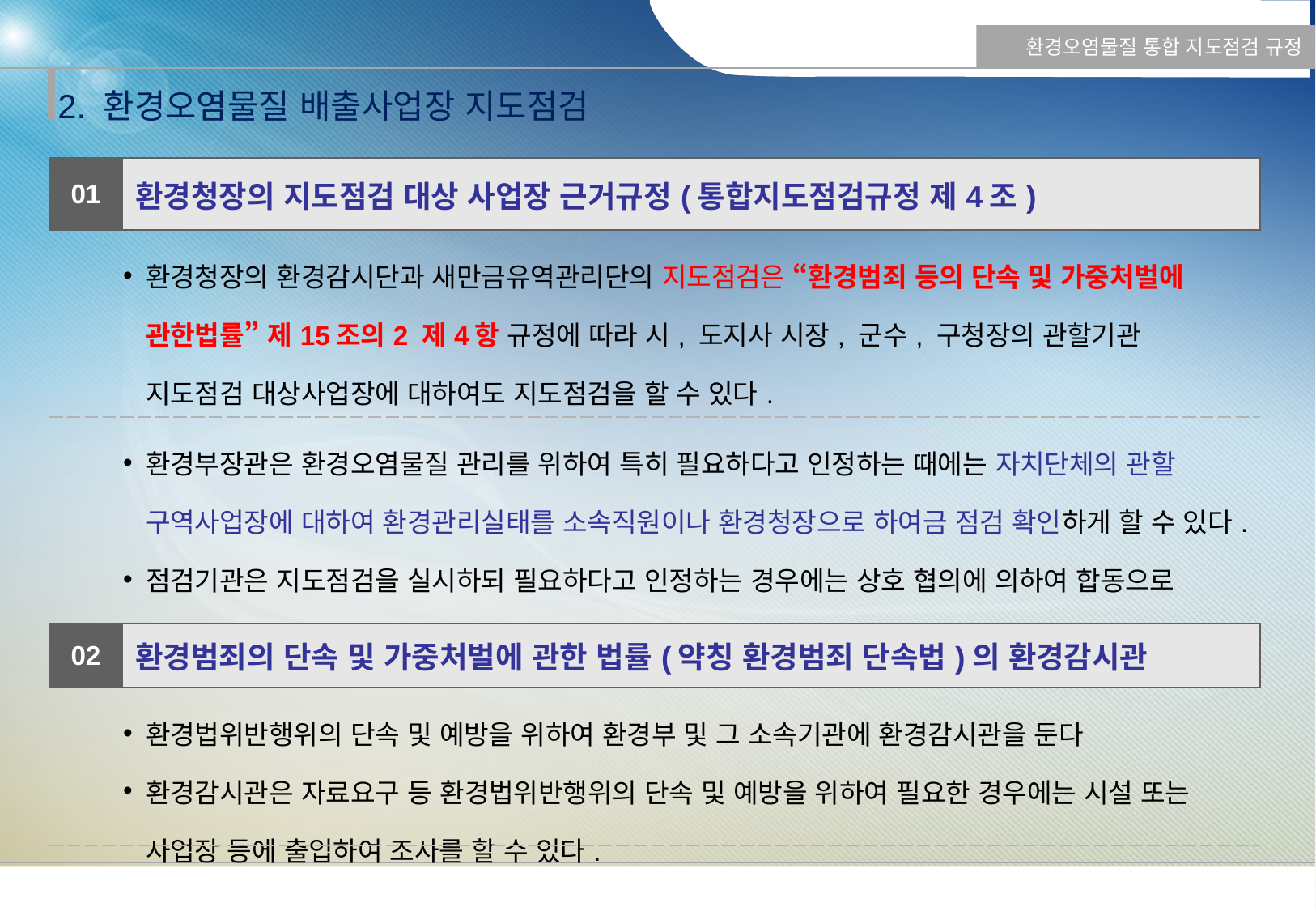

환경오염물질 통합 지도점검 규정
2. 환경오염물질 배출사업장 지도점검
| 01 | 환경청장의 지도점검 대상 사업장 근거규정(통합지도점검규정 제4조) |
| --- | --- |
| 환경청장의 환경감시단과 새만금유역관리단의 지도점검은 “환경범죄 등의 단속 및 가중처벌에 관한법률” 제15조의2 제4항 규정에 따라 시, 도지사 시장, 군수, 구청장의 관할기관 지도점검 대상사업장에 대하여도 지도점검을 할 수 있다. |  |
| 환경부장관은 환경오염물질 관리를 위하여 특히 필요하다고 인정하는 때에는 자치단체의 관할 구역사업장에 대하여 환경관리실태를 소속직원이나 환경청장으로 하여금 점검 확인하게 할 수 있다. 점검기관은 지도점검을 실시하되 필요하다고 인정하는 경우에는 상호 협의에 의하여 합동으로 지도점검을 실시할 수 있다 |  |
| 02 | 환경범죄의 단속 및 가중처벌에 관한 법률(약칭 환경범죄 단속법)의 환경감시관 |
| 환경법위반행위의 단속 및 예방을 위하여 환경부 및 그 소속기관에 환경감시관을 둔다 환경감시관은 자료요구 등 환경법위반행위의 단속 및 예방을 위하여 필요한 경우에는 시설 또는 사업장 등에 출입하여 조사를 할 수 있다. |  |